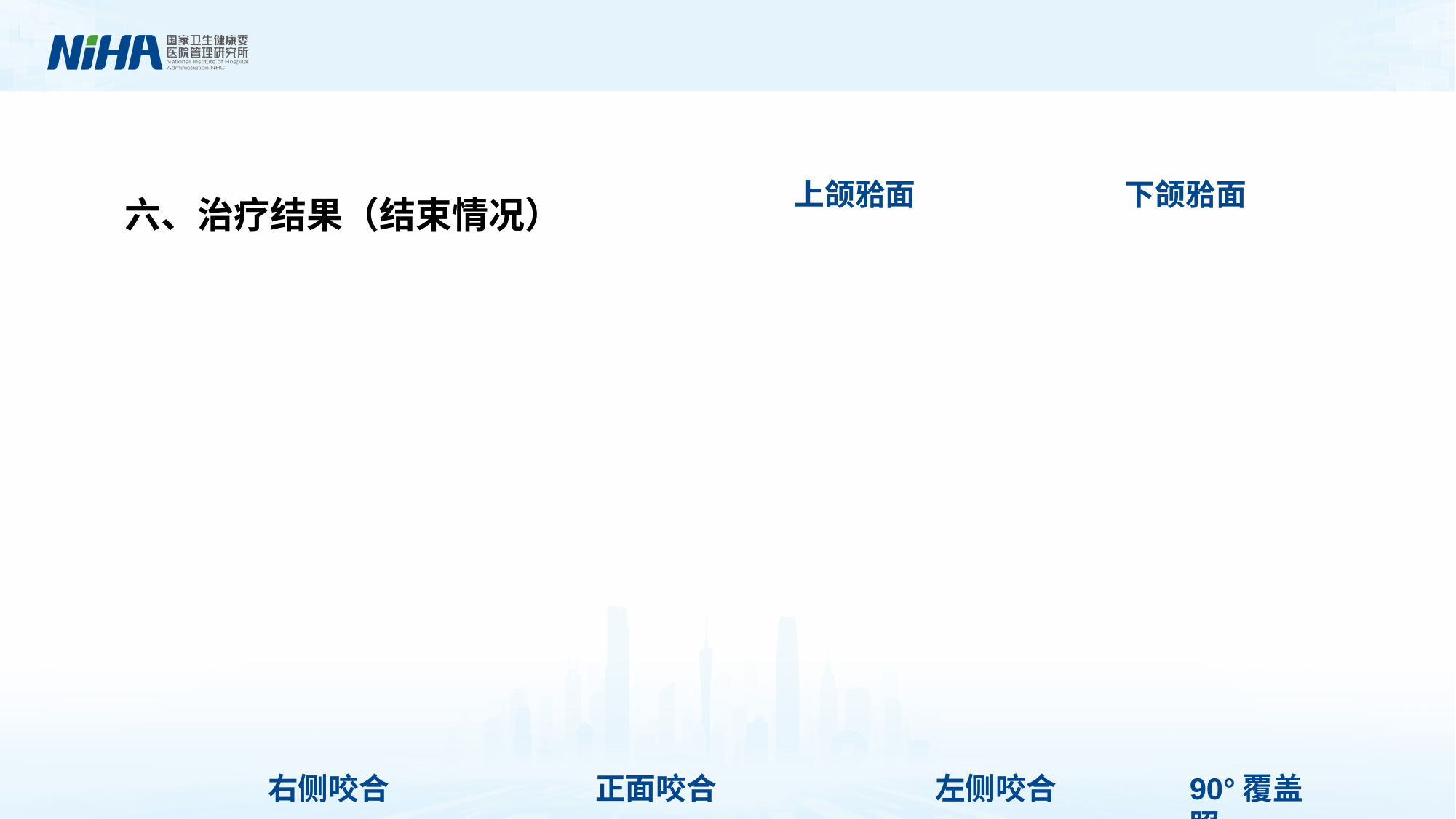

六、治疗结果（结束情况）
上颌𬌗面
下颌𬌗面

正面咬合
左侧咬合
90°覆盖照
右侧咬合